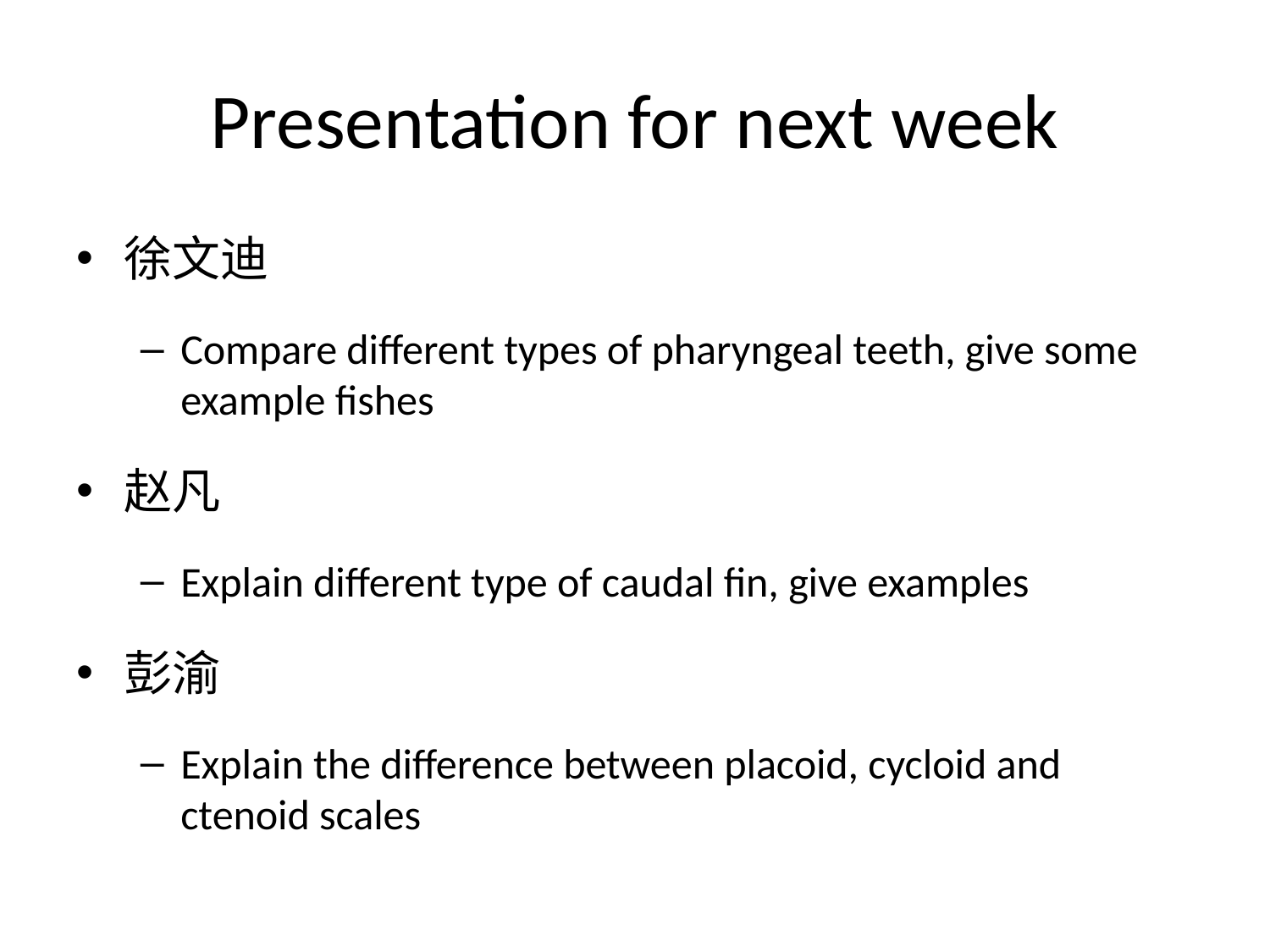

# Presentation for next week
徐文迪
Compare different types of pharyngeal teeth, give some example fishes
赵凡
Explain different type of caudal fin, give examples
彭渝
Explain the difference between placoid, cycloid and ctenoid scales